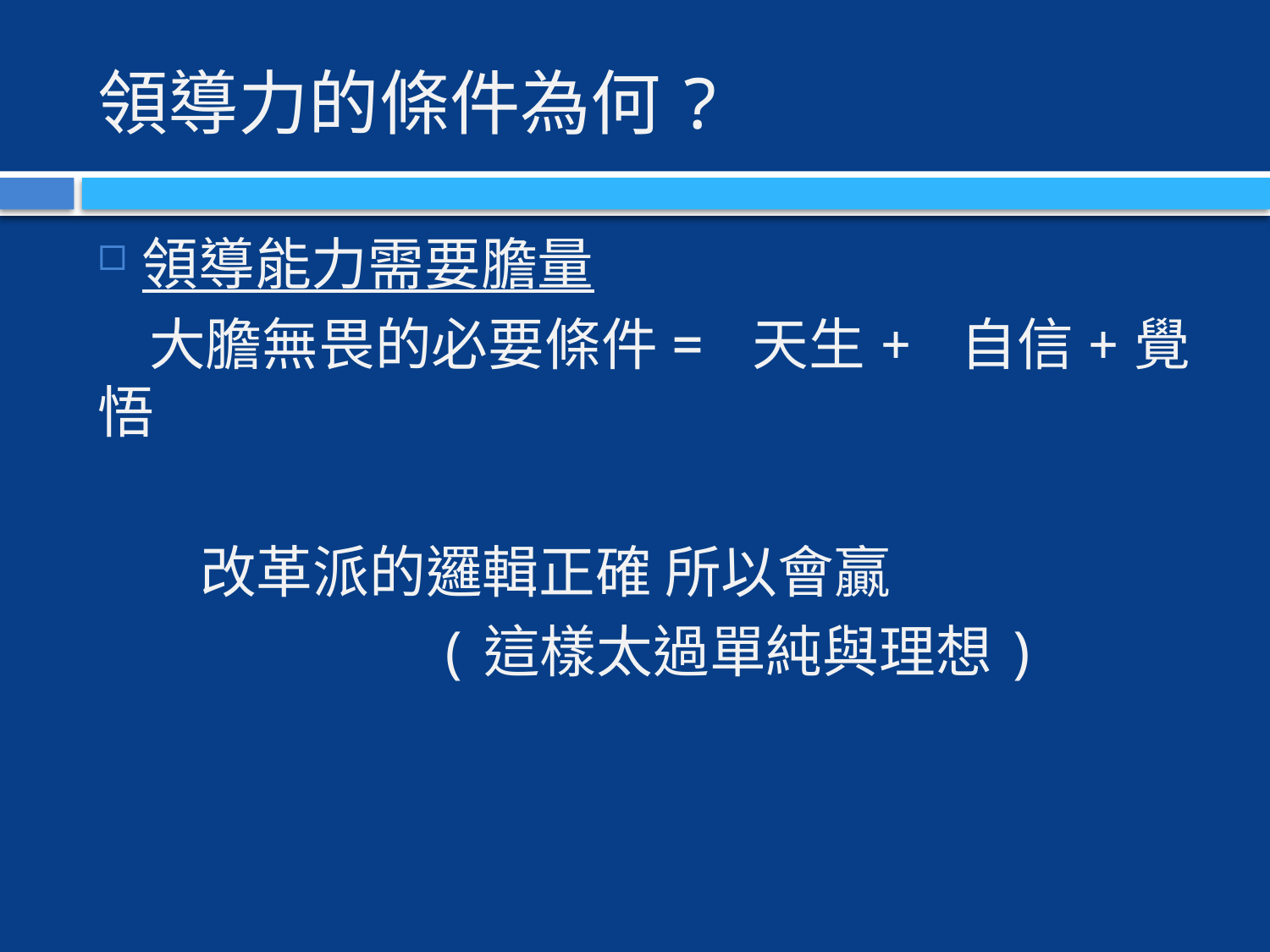

# 領導力的條件為何?
領導能力需要膽量
   大膽無畏的必要條件= 天生+ 自信+覺悟

       改革派的邏輯正確 所以會贏
          (這樣太過單純與理想)